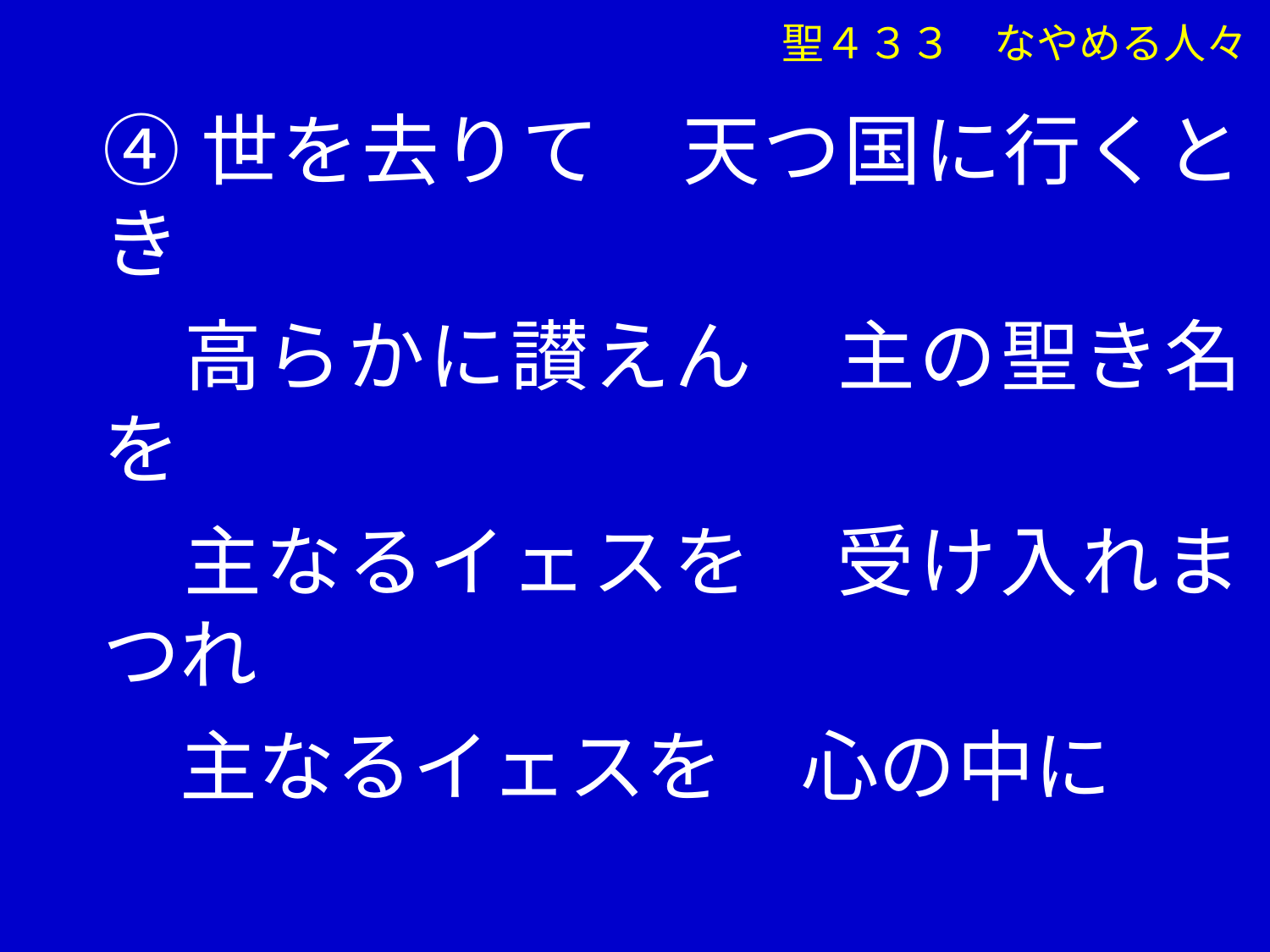

④世を去りて　天つ国に行くとき
　高らかに讃えん　主の聖き名を
　主なるイェスを　受け入れまつれ
　主なるイェスを　心の中に
聖４３３　なやめる人々